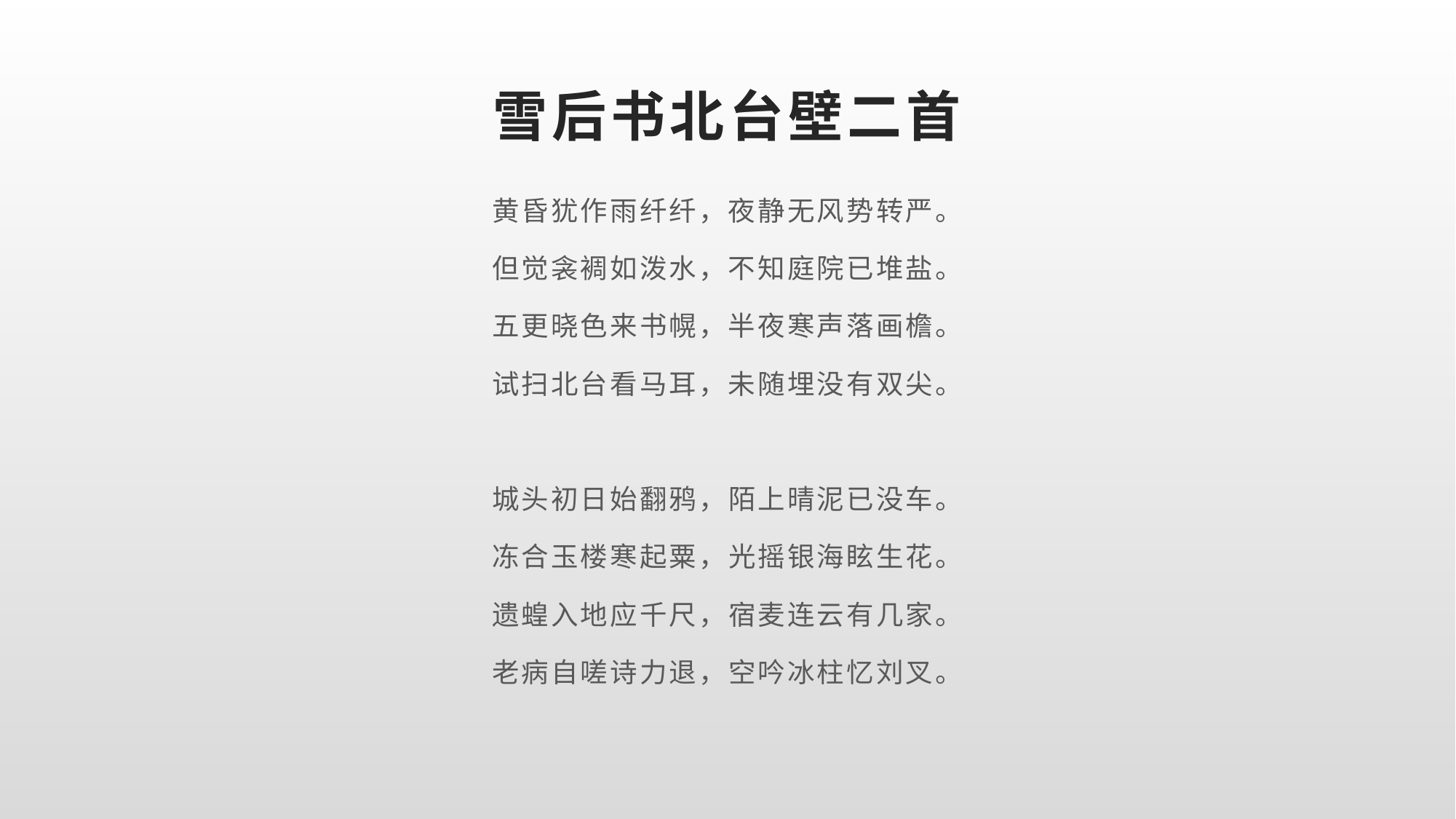

# 雪后书北台壁二首
黄昏犹作雨纤纤，夜静无风势转严。
但觉衾裯如泼水，不知庭院已堆盐。
五更晓色来书幌，半夜寒声落画檐。
试扫北台看马耳，未随埋没有双尖。

城头初日始翻鸦，陌上晴泥已没车。
冻合玉楼寒起粟，光摇银海眩生花。
遗蝗入地应千尺，宿麦连云有几家。
老病自嗟诗力退，空吟冰柱忆刘叉。